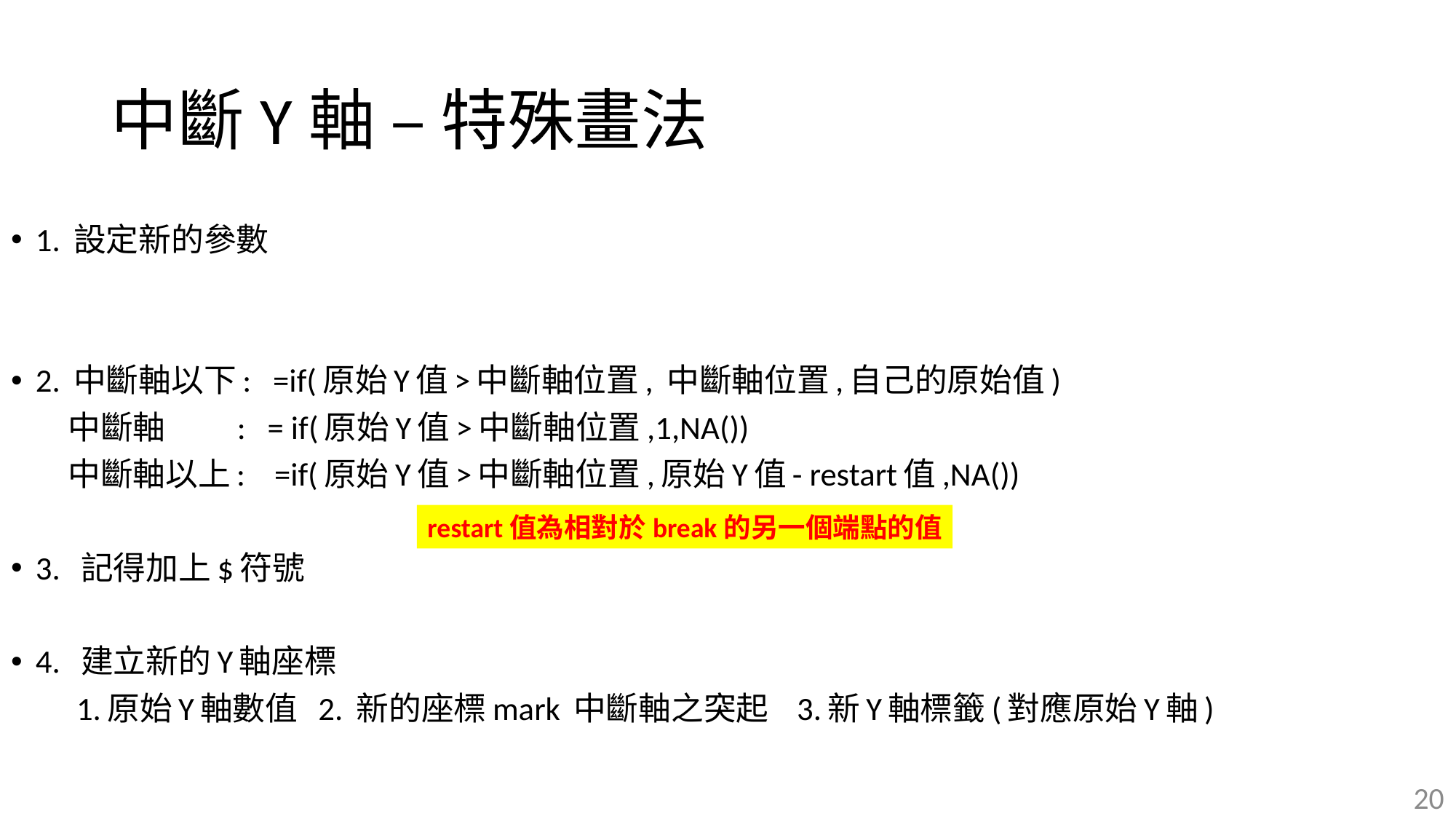

# 中斷Y軸 – 特殊畫法
1. 設定新的參數

2. 中斷軸以下:   =if(原始Y值>中斷軸位置, 中斷軸位置,自己的原始值)
       中斷軸         :   = if(原始Y值>中斷軸位置,1,NA())
       中斷軸以上:    =if(原始Y值>中斷軸位置,原始Y值- restart值,NA())

3.  記得加上$符號

4.  建立新的Y軸座標
         1.原始Y軸數值  2. 新的座標mark 中斷軸之突起   3.新Y軸標籤(對應原始Y軸)

restart值為相對於break的另一個端點的值
20